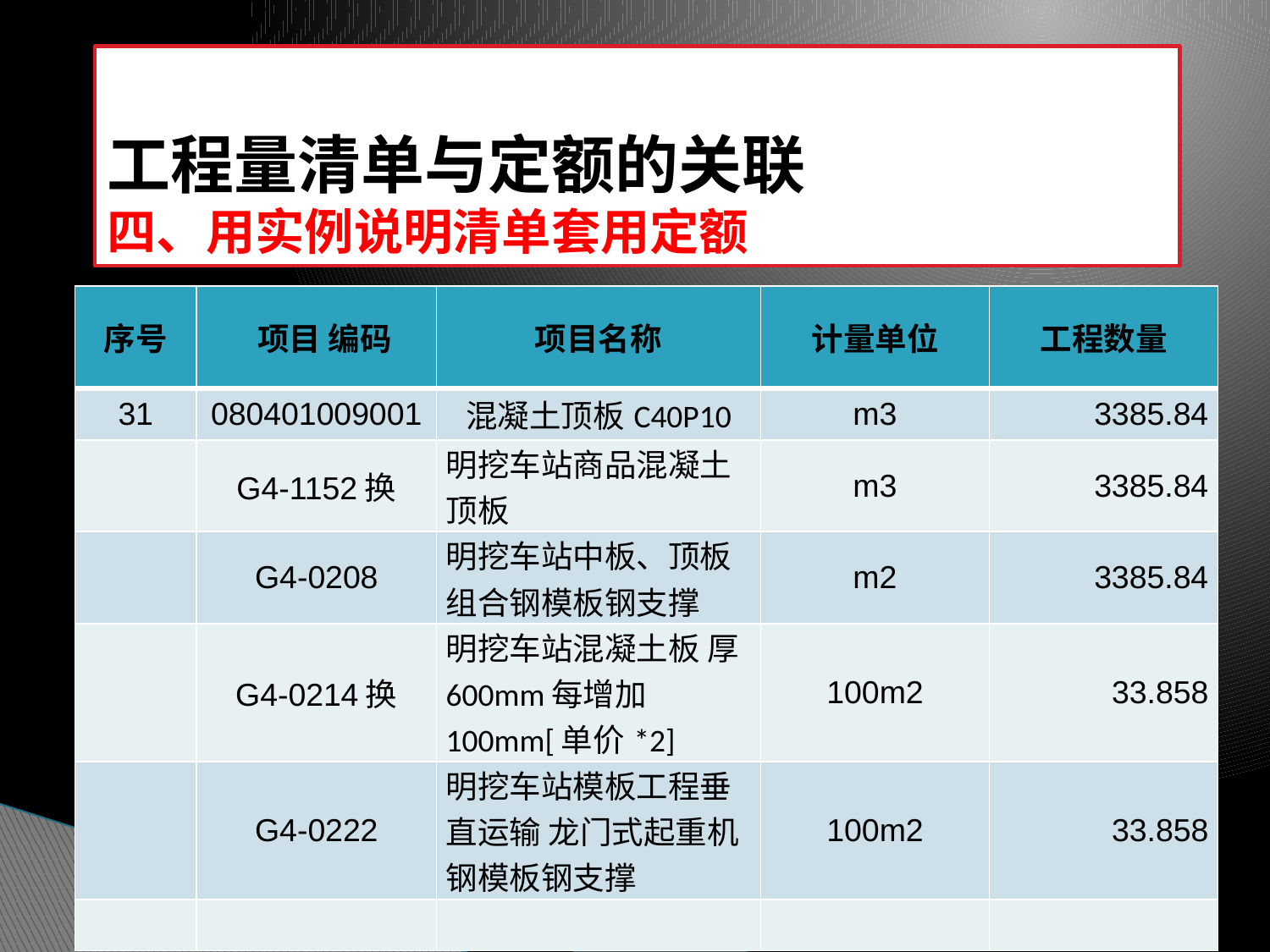

# 工程量清单与定额的关联 四、用实例说明清单套用定额
| 序号 | 项目 编码 | 项目名称 | 计量单位 | 工程数量 |
| --- | --- | --- | --- | --- |
| 31 | 080401009001 | 混凝土顶板C40P10 | m3 | 3385.84 |
|  | G4-1152换 | 明挖车站商品混凝土 顶板 | m3 | 3385.84 |
|  | G4-0208 | 明挖车站中板、顶板组合钢模板钢支撑 | m2 | 3385.84 |
|  | G4-0214换 | 明挖车站混凝土板 厚600mm每增加100mm[单价\*2] | 100m2 | 33.858 |
|  | G4-0222 | 明挖车站模板工程垂直运输 龙门式起重机 钢模板钢支撑 | 100m2 | 33.858 |
|  |  |  |  |  |